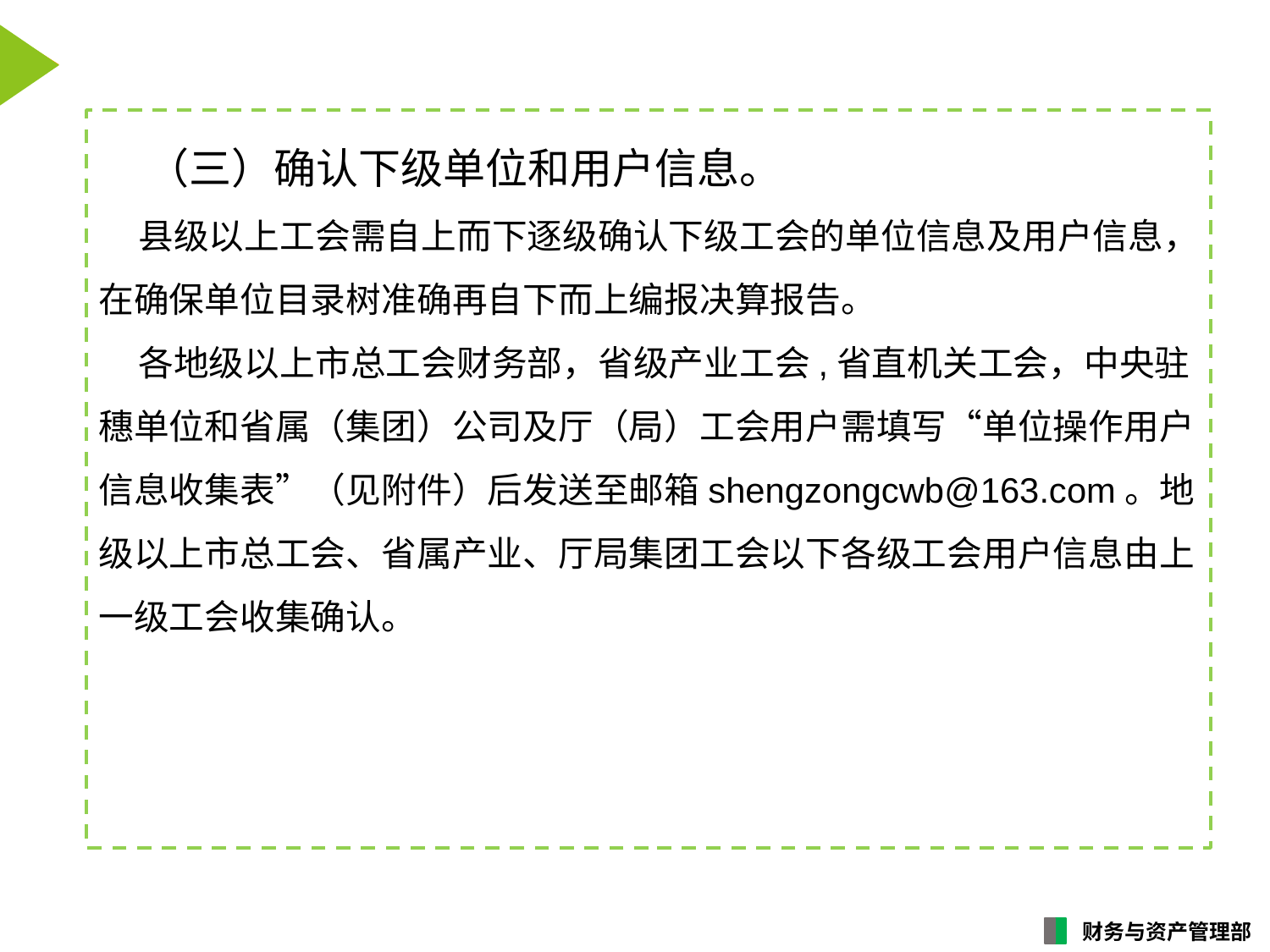

（三）确认下级单位和用户信息。
    县级以上工会需自上而下逐级确认下级工会的单位信息及用户信息，在确保单位目录树准确再自下而上编报决算报告。
    各地级以上市总工会财务部，省级产业工会,省直机关工会，中央驻穗单位和省属（集团）公司及厅（局）工会用户需填写“单位操作用户信息收集表”（见附件）后发送至邮箱shengzongcwb@163.com。地级以上市总工会、省属产业、厅局集团工会以下各级工会用户信息由上一级工会收集确认。